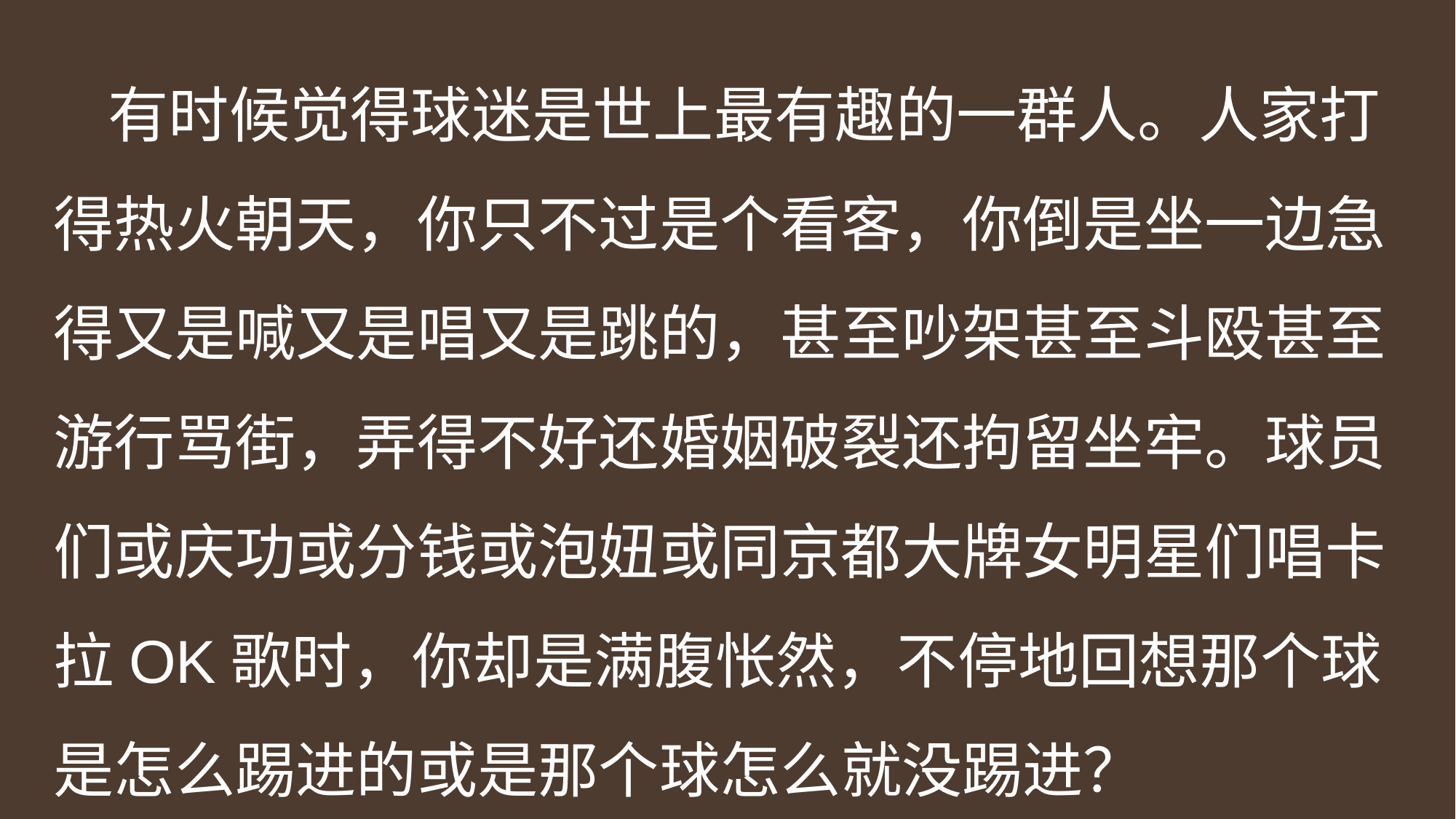

有时候觉得球迷是世上最有趣的一群人。人家打得热火朝天，你只不过是个看客，你倒是坐一边急得又是喊又是唱又是跳的，甚至吵架甚至斗殴甚至游行骂街，弄得不好还婚姻破裂还拘留坐牢。球员们或庆功或分钱或泡妞或同京都大牌女明星们唱卡拉OK歌时，你却是满腹怅然，不停地回想那个球是怎么踢进的或是那个球怎么就没踢进？